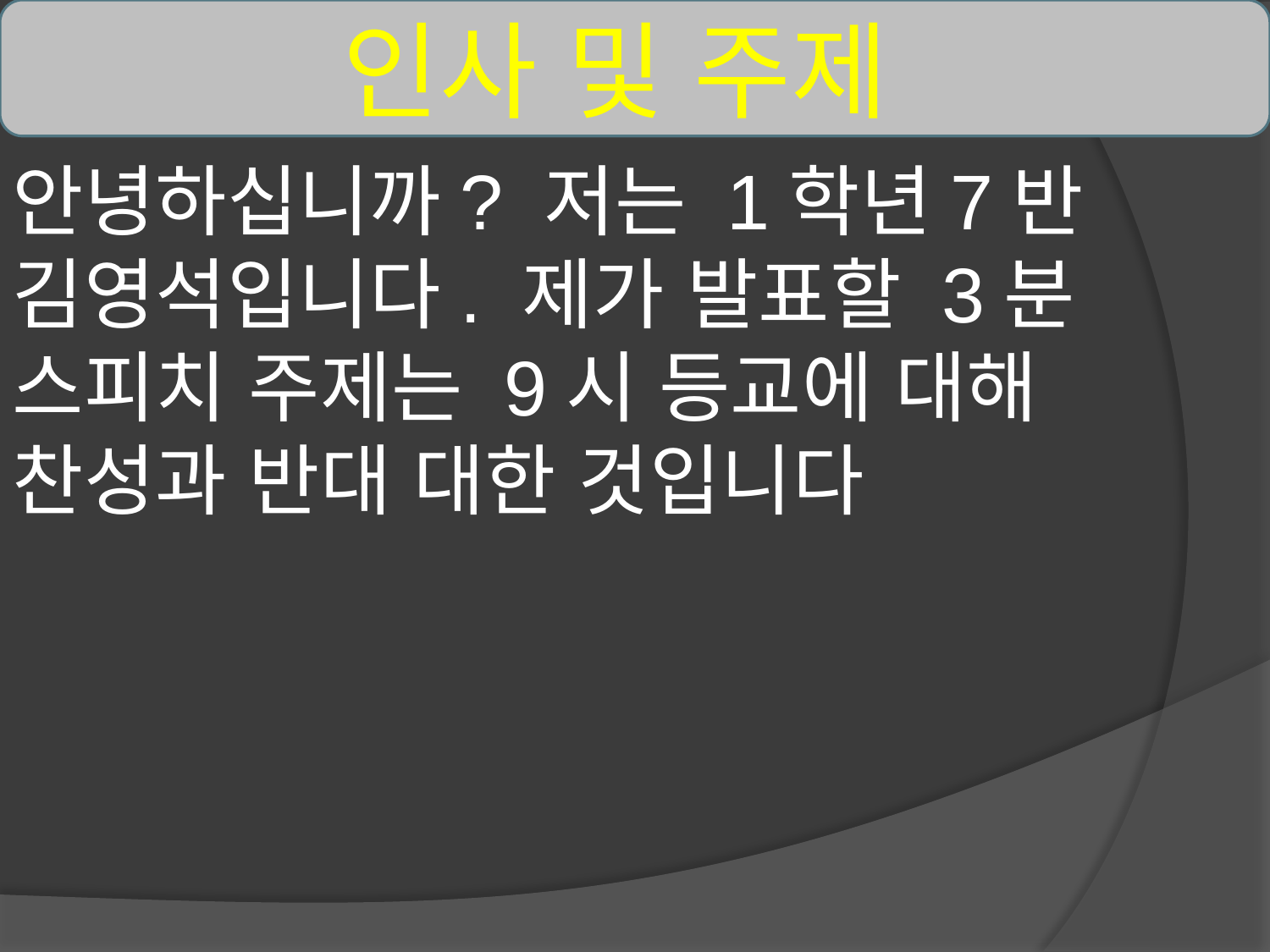

인사 및 주제
안녕하십니까? 저는 1학년7반 김영석입니다. 제가 발표할 3분 스피치 주제는 9시 등교에 대해 찬성과 반대 대한 것입니다